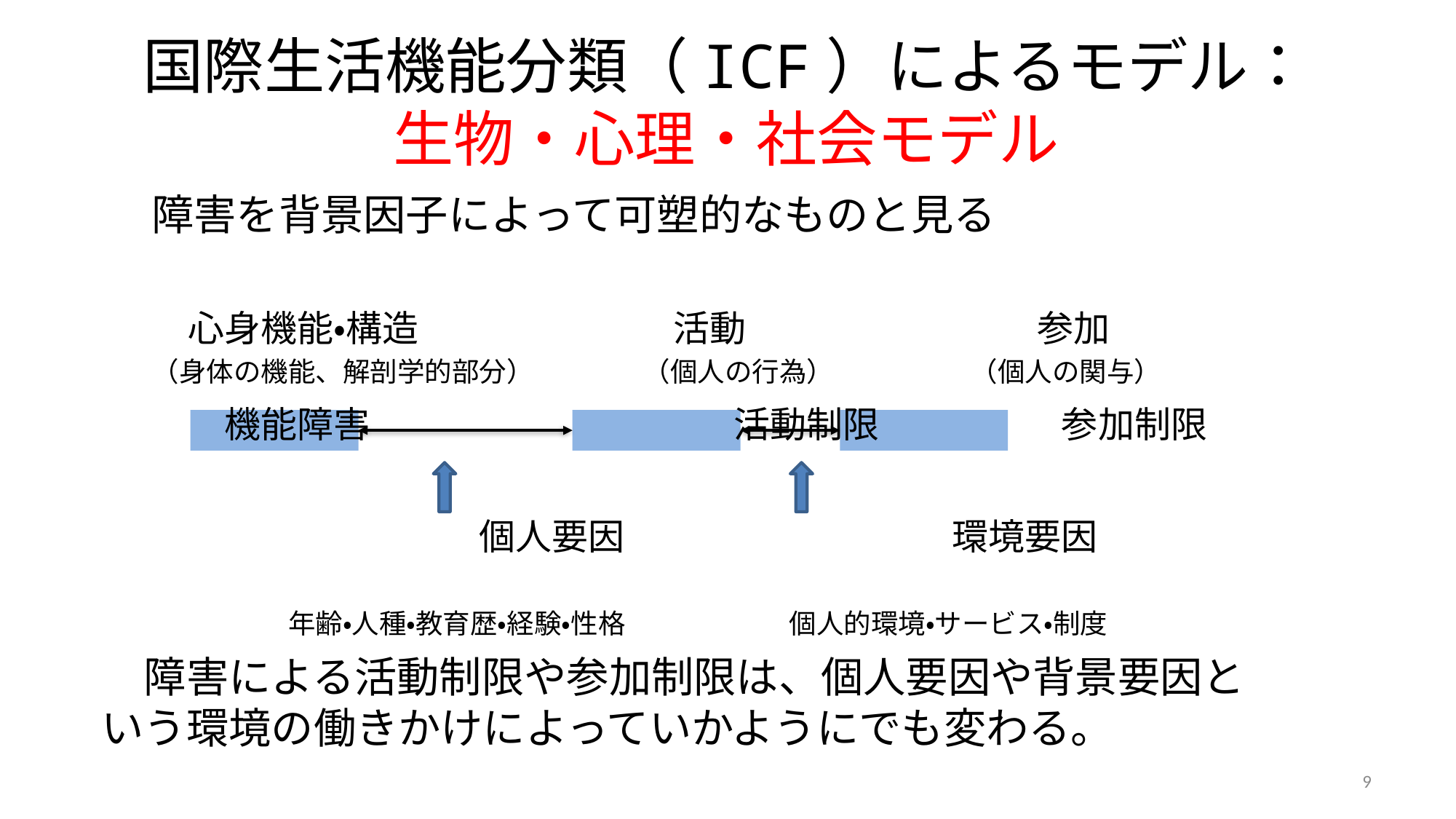

# 国際生活機能分類（ICF）によるモデル： 生物・心理・社会モデル
障害を背景因子によって可塑的なものと見る

　心身機能・構造　　　　　　　活動　　　　　　　　参加
（身体の機能、解剖学的部分）　　　　（個人の行為）　　　　　（個人の関与）
　　機能障害　　　　　　　　　　活動制限　　　　　参加制限

　　　　　　　　　個人要因　　　　　　　　　環境要因
　　　　　年齢・人種・教育歴・経験・性格　　　　　　個人的環境・サービス・制度

　障害による活動制限や参加制限は、個人要因や背景要因という環境の働きかけによっていかようにでも変わる。
9